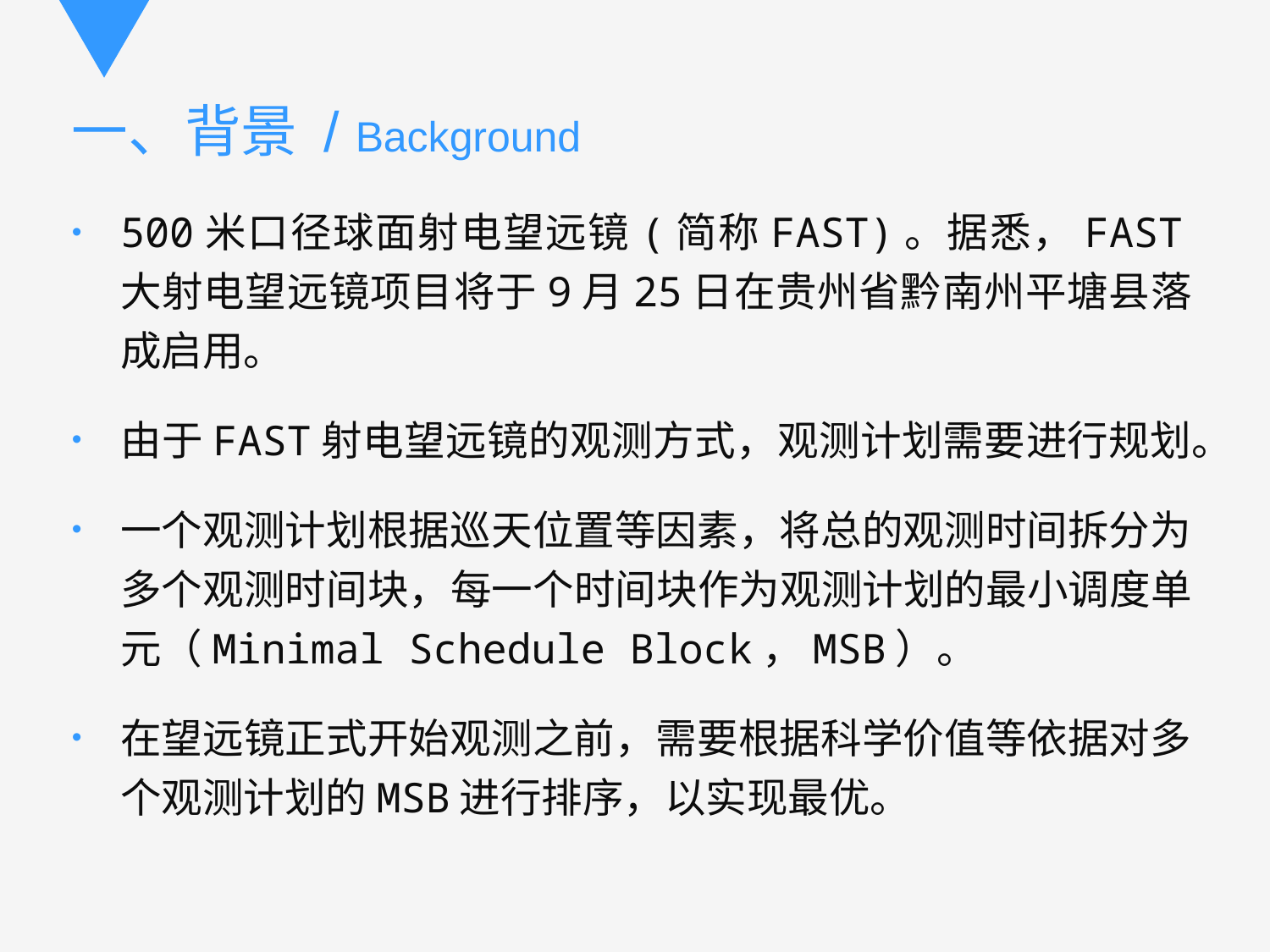

# 一、背景 / Background
500米口径球面射电望远镜(简称FAST)。据悉，FAST大射电望远镜项目将于9月25日在贵州省黔南州平塘县落成启用。
由于FAST射电望远镜的观测方式，观测计划需要进行规划。
一个观测计划根据巡天位置等因素，将总的观测时间拆分为多个观测时间块，每一个时间块作为观测计划的最小调度单元（Minimal Schedule Block，MSB）。
在望远镜正式开始观测之前，需要根据科学价值等依据对多个观测计划的MSB进行排序，以实现最优。